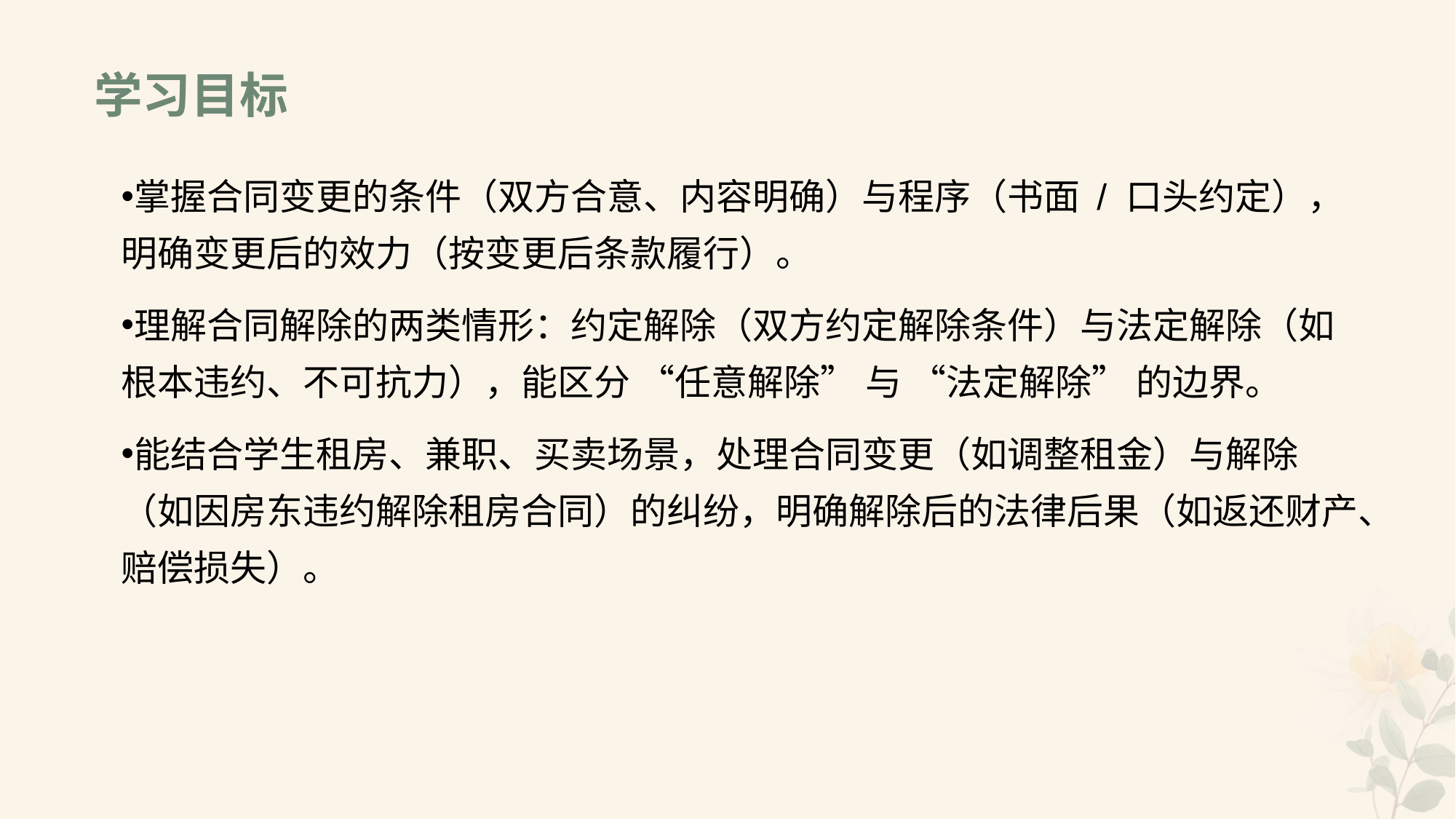

# 学习目标
掌握合同变更的条件（双方合意、内容明确）与程序（书面 / 口头约定），明确变更后的效力（按变更后条款履行）。
理解合同解除的两类情形：约定解除（双方约定解除条件）与法定解除（如根本违约、不可抗力），能区分 “任意解除” 与 “法定解除” 的边界。
能结合学生租房、兼职、买卖场景，处理合同变更（如调整租金）与解除（如因房东违约解除租房合同）的纠纷，明确解除后的法律后果（如返还财产、赔偿损失）。